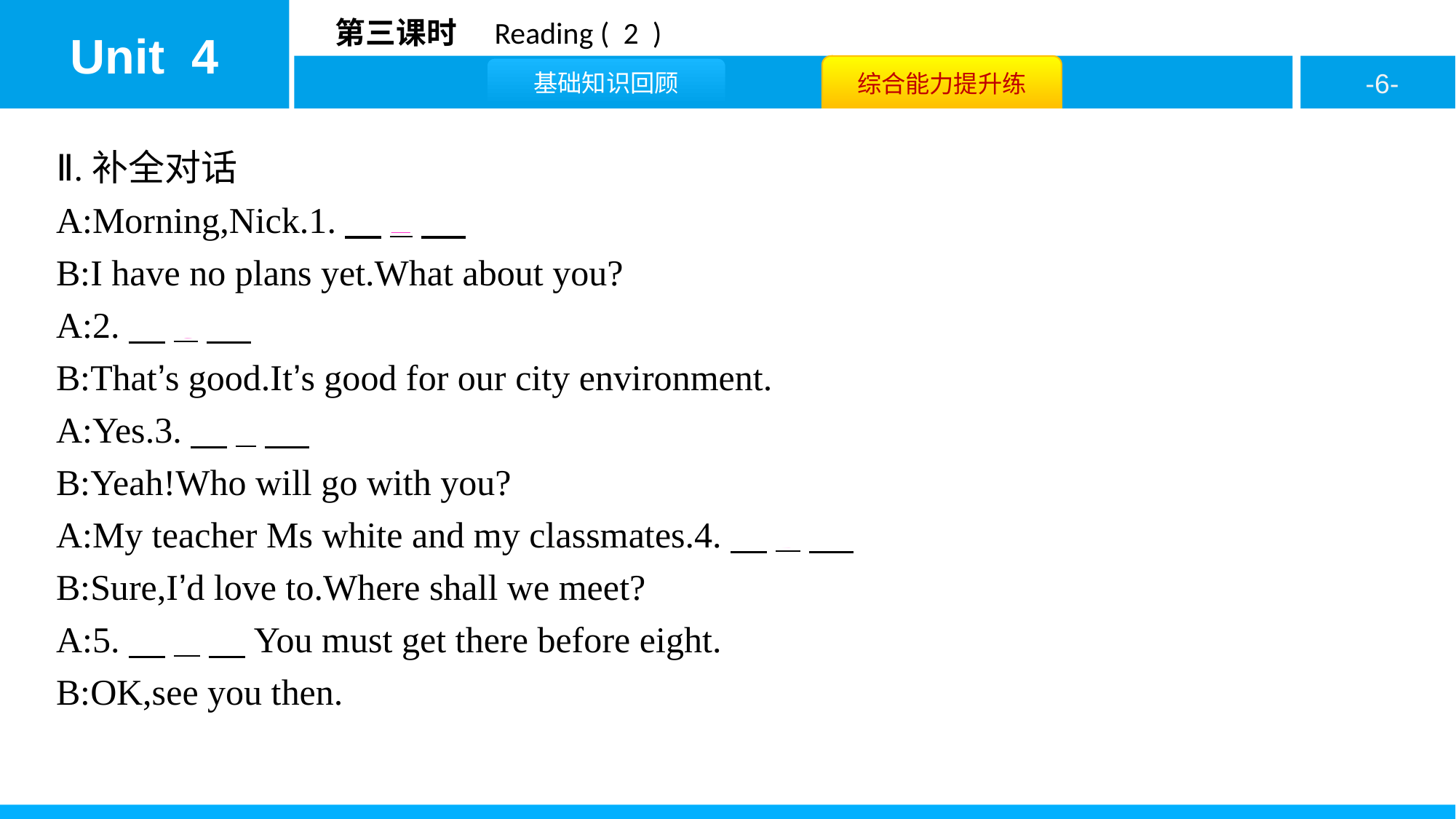

Ⅱ.补全对话
A:Morning,Nick.1.　E
B:I have no plans yet.What about you?
A:2.　C
B:That’s good.It’s good for our city environment.
A:Yes.3.　F
B:Yeah!Who will go with you?
A:My teacher Ms white and my classmates.4.　B
B:Sure,I’d love to.Where shall we meet?
A:5.　A　You must get there before eight.
B:OK,see you then.